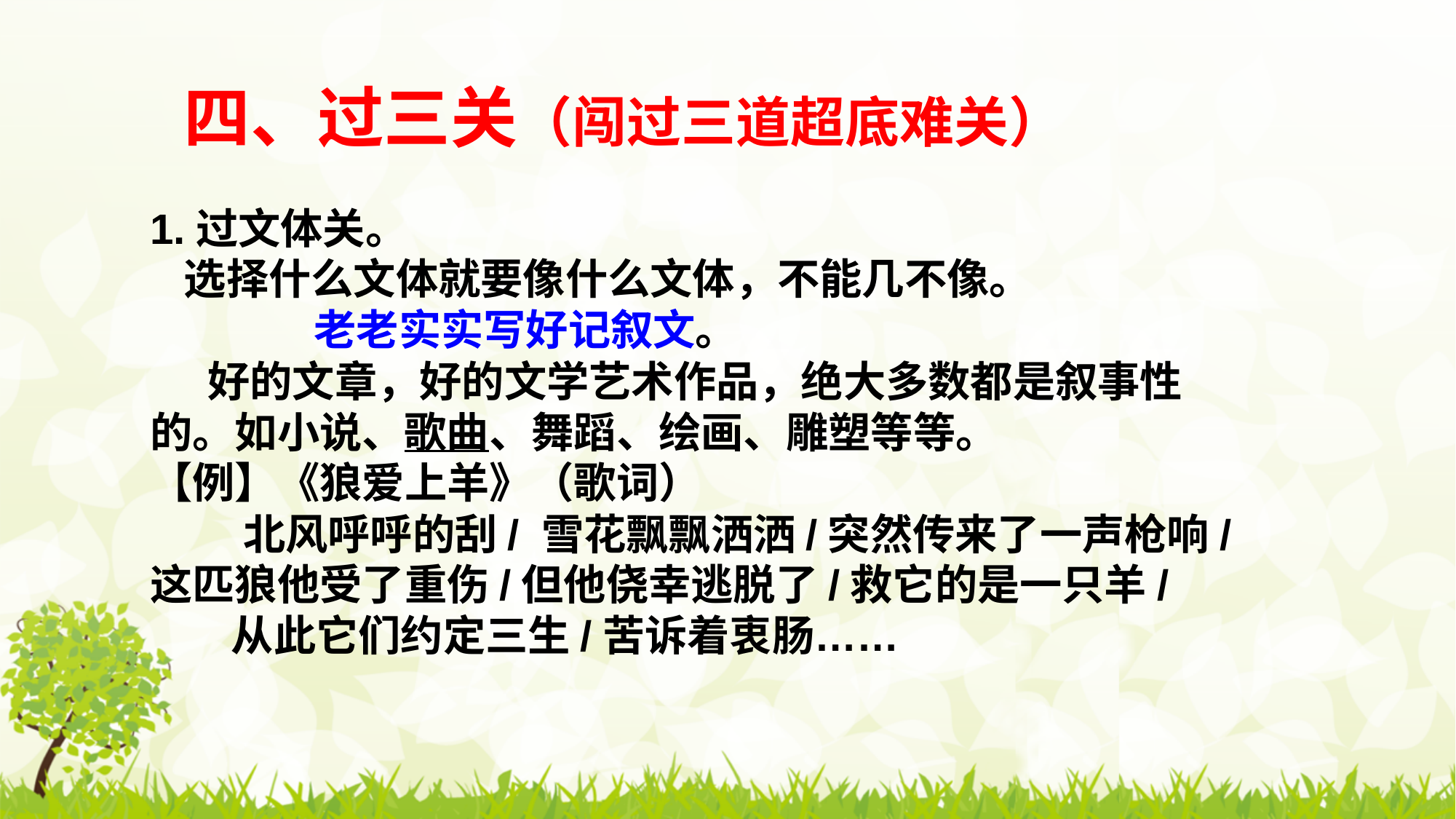

四、过三关（闯过三道超底难关）
1.过文体关。
  选择什么文体就要像什么文体，不能几不像。
             老老实实写好记叙文。
    好的文章，好的文学艺术作品，绝大多数都是叙事性
的。如小说、歌曲、舞蹈、绘画、雕塑等等。
【例】《狼爱上羊》（歌词）
       北风呼呼的刮/ 雪花飘飘洒洒/突然传来了一声枪响/
这匹狼他受了重伤/但他侥幸逃脱了/救它的是一只羊/
      从此它们约定三生/苦诉着衷肠……